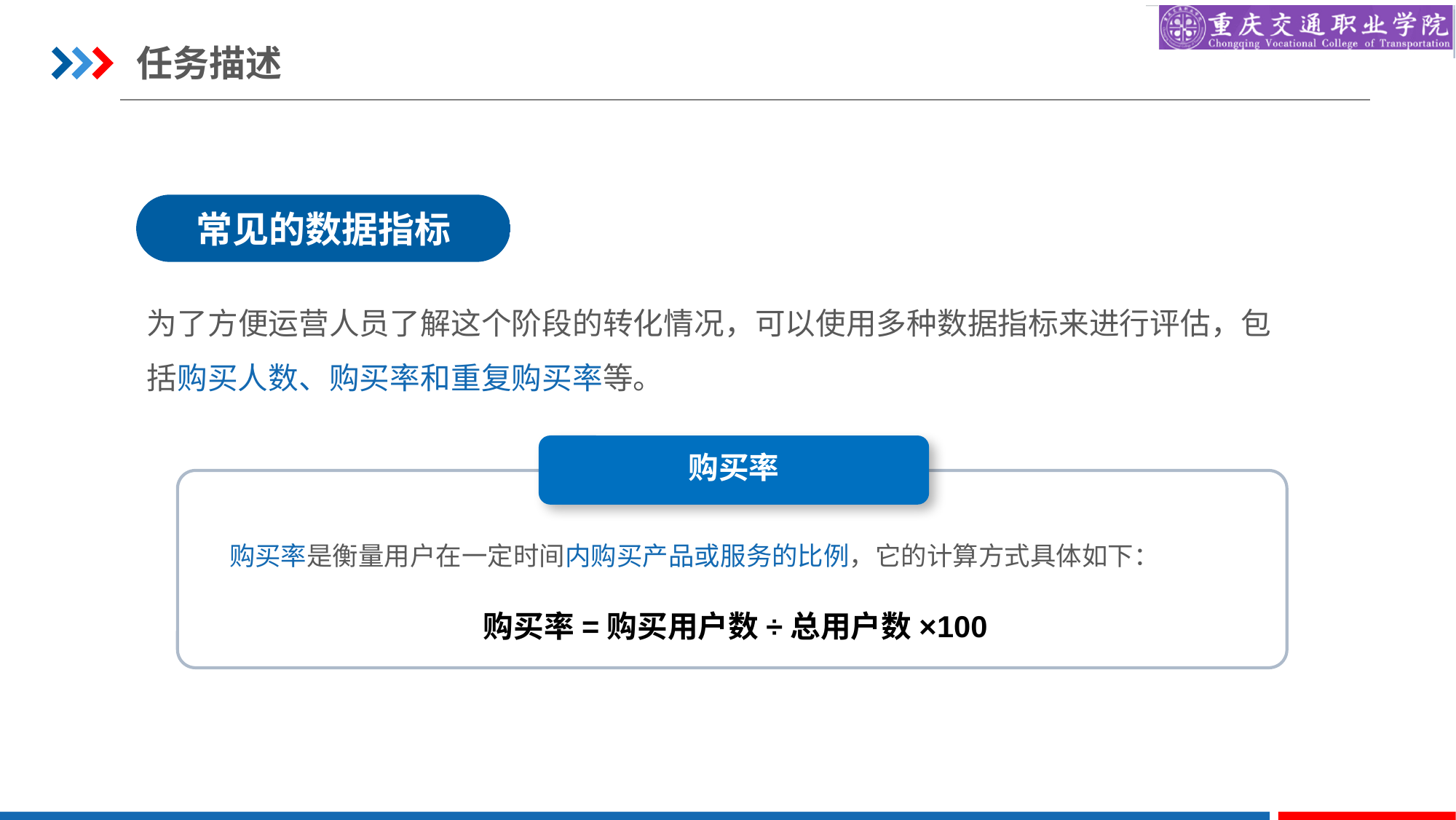

任务描述
常见的数据指标
为了方便运营人员了解这个阶段的转化情况，可以使用多种数据指标来进行评估，包括购买人数、购买率和重复购买率等。

购买率

购买率是衡量用户在一定时间内购买产品或服务的比例，它的计算方式具体如下：
购买率=购买用户数÷总用户数×100